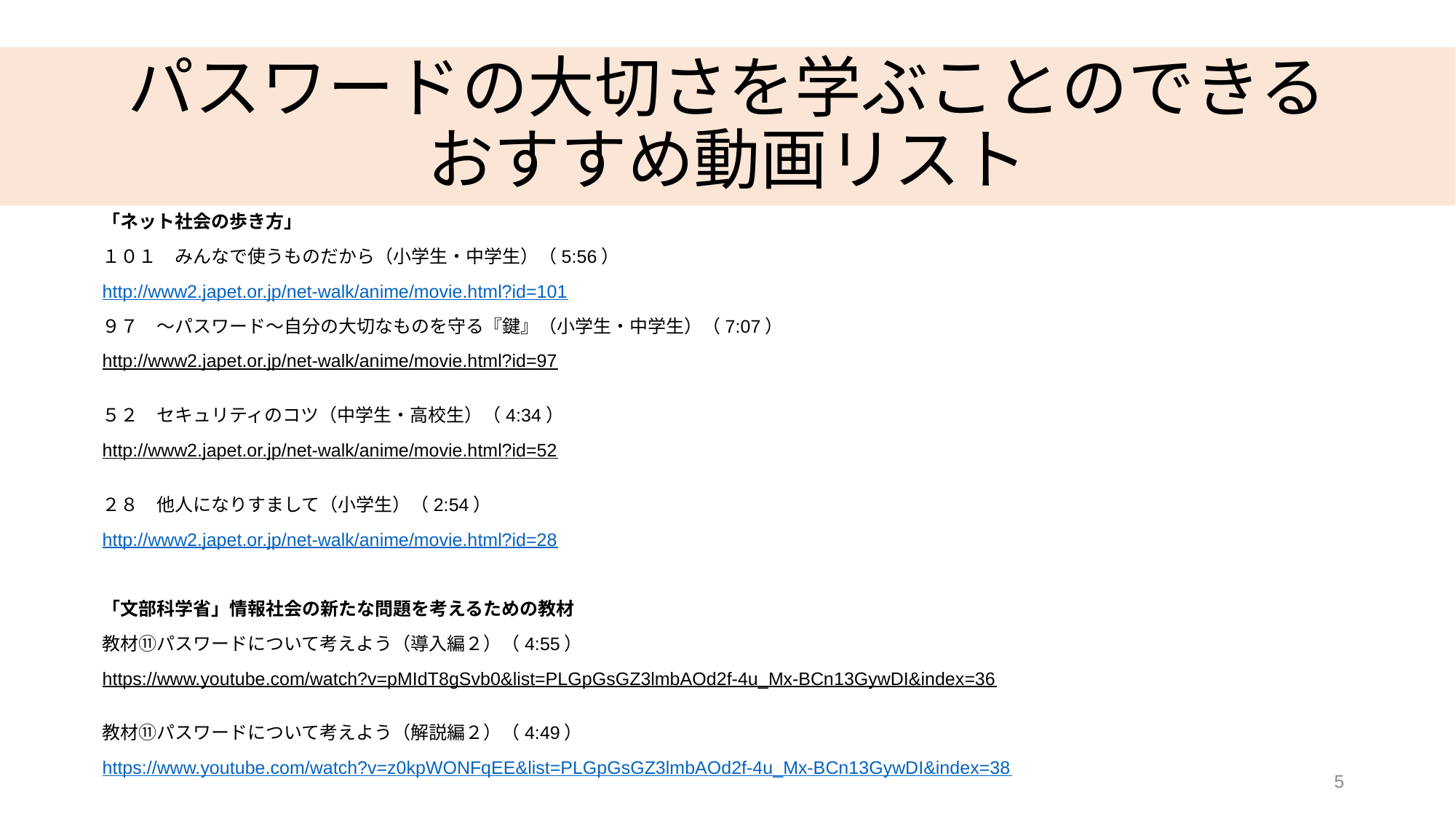

# パスワードの大切さを学ぶことのできる おすすめ動画リスト
「ネット社会の歩き方」
１０１　みんなで使うものだから（小学生・中学生）（5:56）
http://www2.japet.or.jp/net-walk/anime/movie.html?id=101
９７　～パスワード～自分の大切なものを守る『鍵』（小学生・中学生）（7:07）
http://www2.japet.or.jp/net-walk/anime/movie.html?id=97
５２　セキュリティのコツ（中学生・高校生）（4:34）
http://www2.japet.or.jp/net-walk/anime/movie.html?id=52
２８　他人になりすまして（小学生）（2:54）
http://www2.japet.or.jp/net-walk/anime/movie.html?id=28

「文部科学省」情報社会の新たな問題を考えるための教材
教材⑪パスワードについて考えよう（導入編２）（4:55）
https://www.youtube.com/watch?v=pMIdT8gSvb0&list=PLGpGsGZ3lmbAOd2f-4u_Mx-BCn13GywDI&index=36
教材⑪パスワードについて考えよう（解説編２）（4:49）
https://www.youtube.com/watch?v=z0kpWONFqEE&list=PLGpGsGZ3lmbAOd2f-4u_Mx-BCn13GywDI&index=38

5